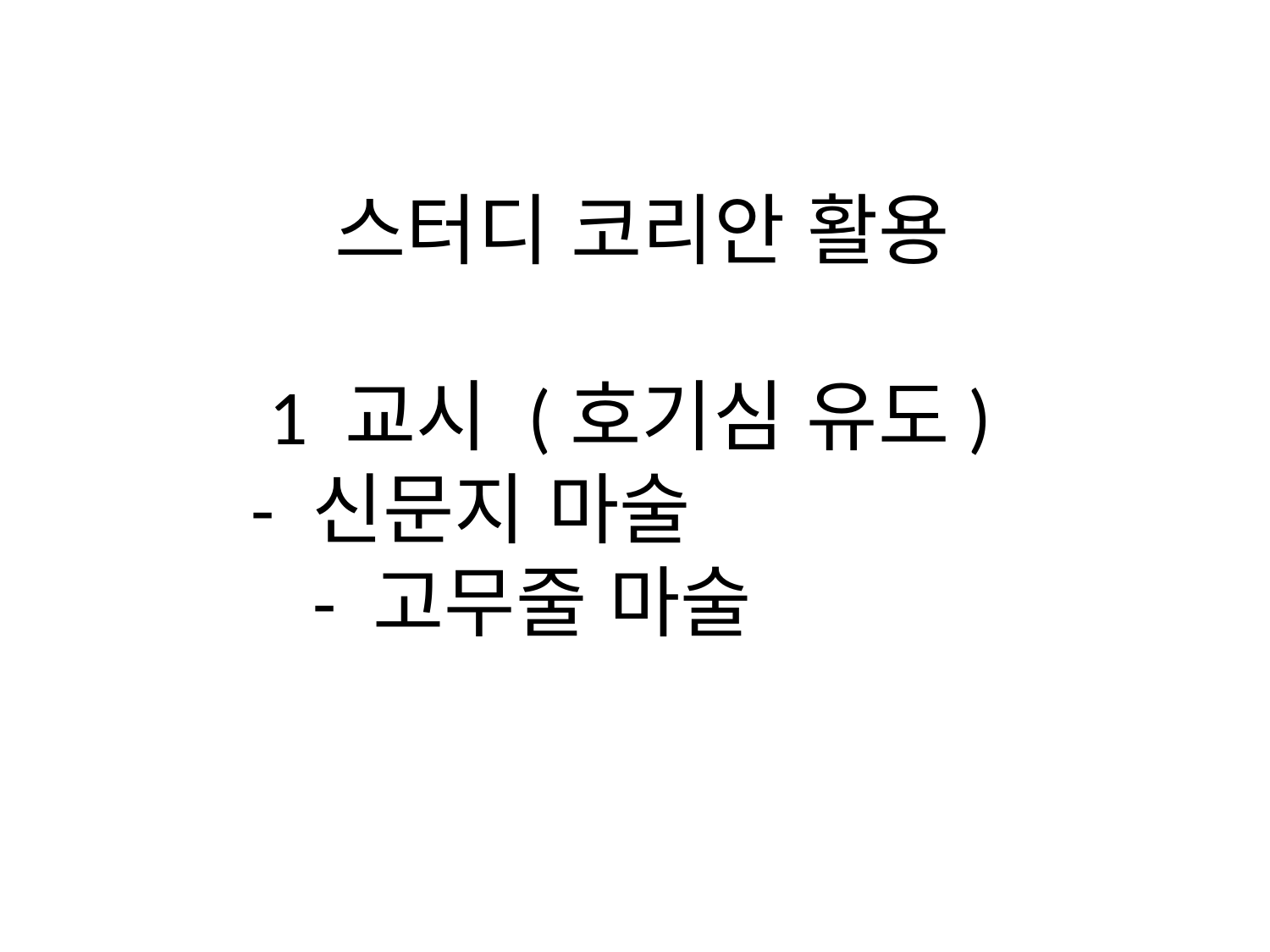

# 스터디 코리안 활용 1 교시 (호기심 유도) - 신문지 마술 - 고무줄 마술